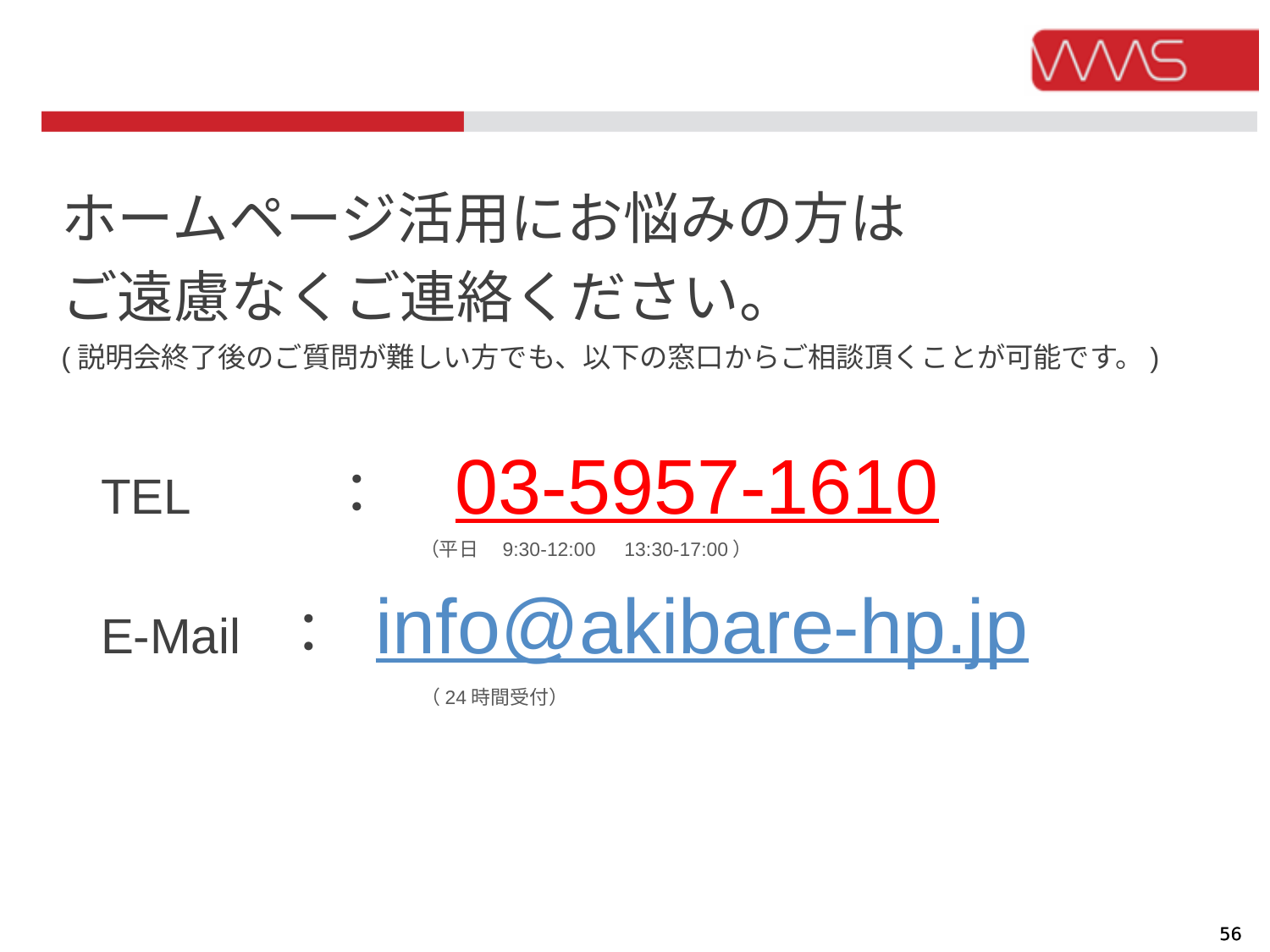

ホームページ活用にお悩みの方は
ご遠慮なくご連絡ください。
(説明会終了後のご質問が難しい方でも、以下の窓口からご相談頂くことが可能です。)
TEL　　 ：　03-5957-1610
E-Mail  ：  info@akibare-hp.jp
（平日　9:30-12:00　13:30-17:00）
（24時間受付）
56
56